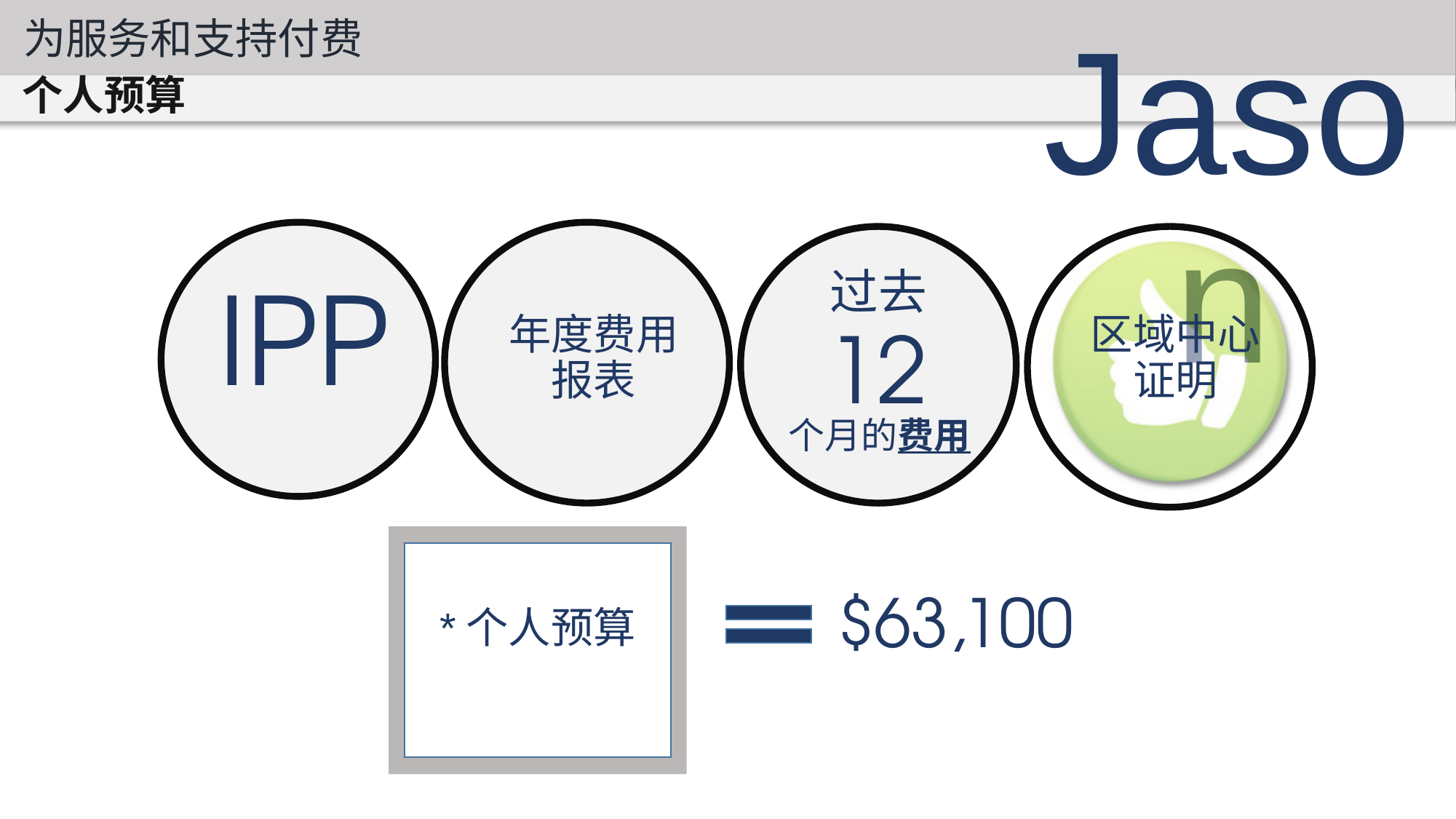

为服务和支持付费
Jason
个人预算

过去
IPP
年度费用
报表
区域中心
证明
12
个月的费用

$63,100
*个人预算